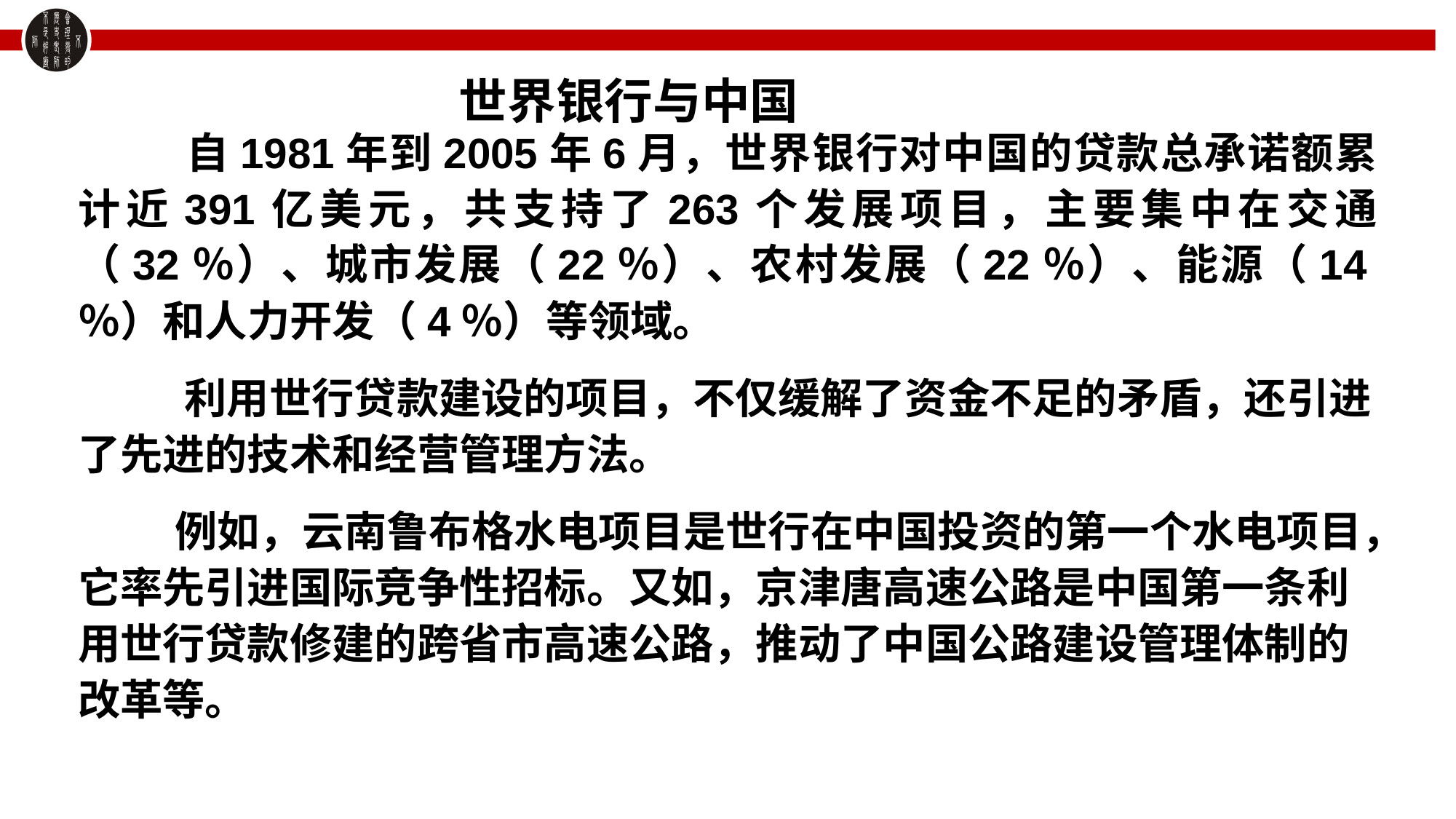

自1981年到2005年6月，世界银行对中国的贷款总承诺额累计近391亿美元，共支持了263个发展项目，主要集中在交通（32％）、城市发展（22％）、农村发展（22％）、能源（14％）和人力开发（4％）等领域。
          利用世行贷款建设的项目，不仅缓解了资金不足的矛盾，还引进了先进的技术和经营管理方法。
         例如，云南鲁布格水电项目是世行在中国投资的第一个水电项目，它率先引进国际竞争性招标。又如，京津唐高速公路是中国第一条利用世行贷款修建的跨省市高速公路，推动了中国公路建设管理体制的改革等。
世界银行与中国